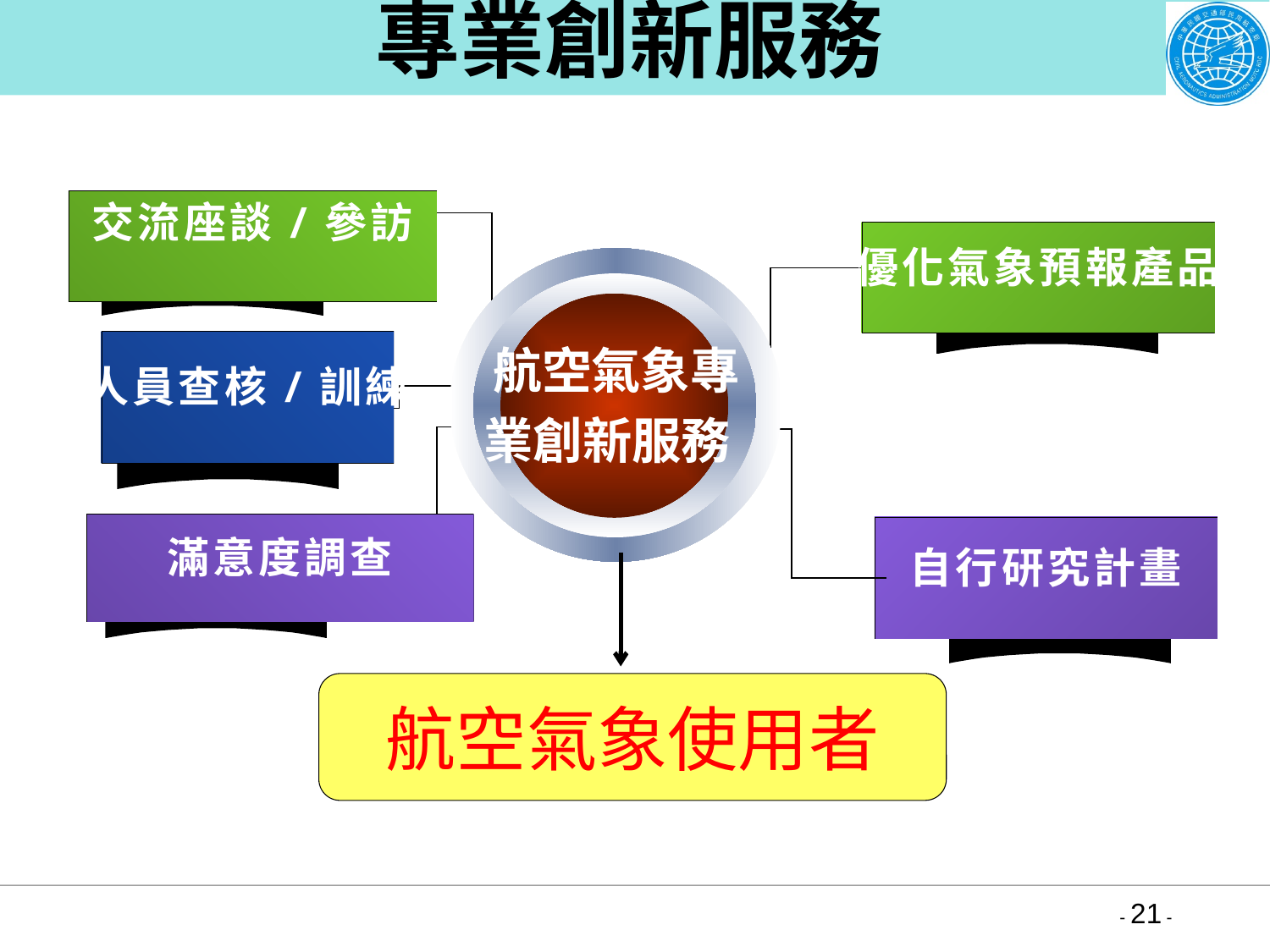

專業創新服務
交流座談/參訪

人員查核/訓練

滿意度調查

優化氣象預報產品

自行研究計畫

航空氣象專業創新服務
航空氣象使用者